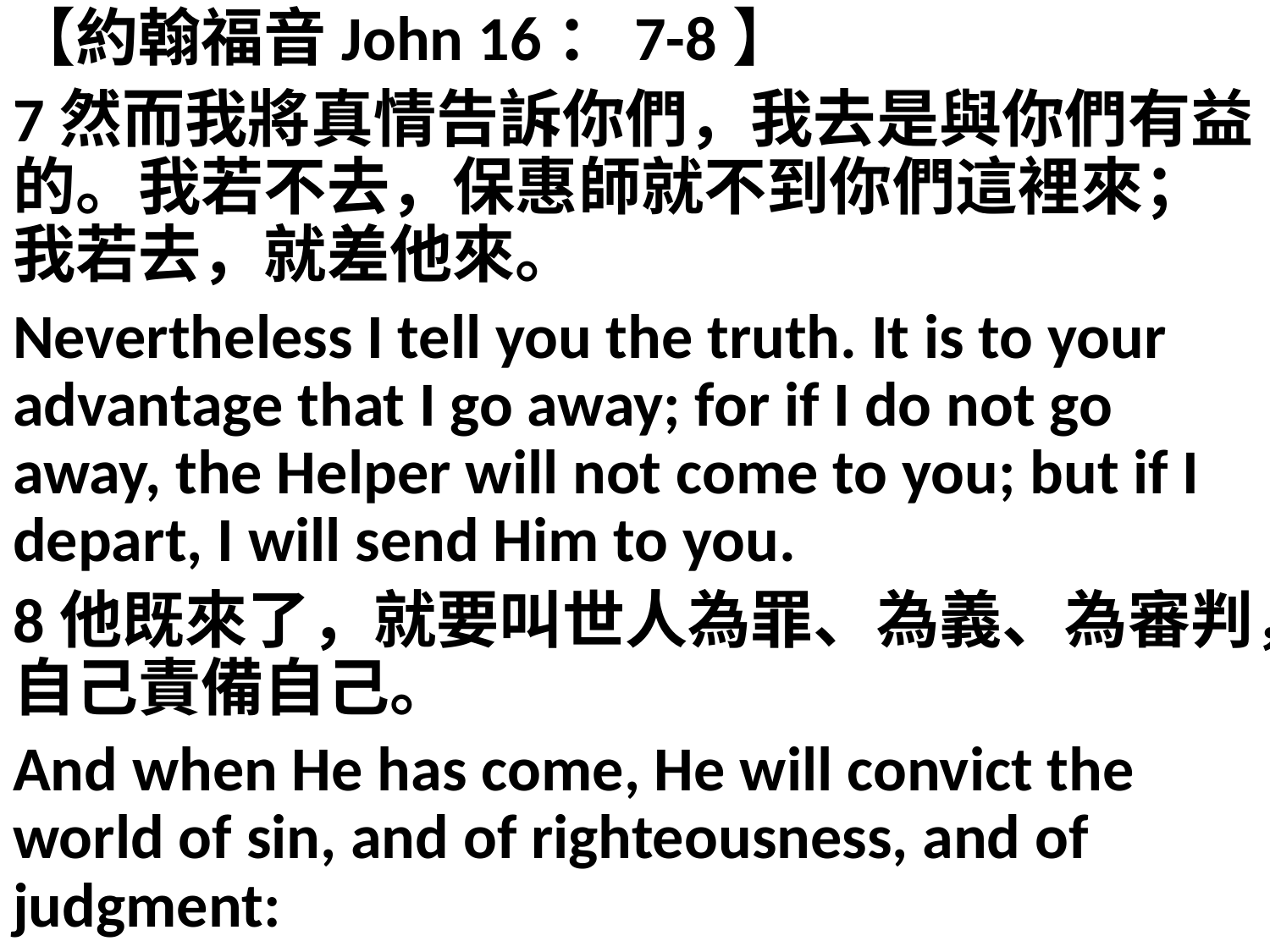

【約翰福音John 16：7-8】
7然而我將真情告訴你們，我去是與你們有益的。我若不去，保惠師就不到你們這裡來；我若去，就差他來。
Nevertheless I tell you the truth. It is to your advantage that I go away; for if I do not go away, the Helper will not come to you; but if I depart, I will send Him to you.
8他既來了，就要叫世人為罪、為義、為審判，自己責備自己。
And when He has come, He will convict the world of sin, and of righteousness, and of judgment: